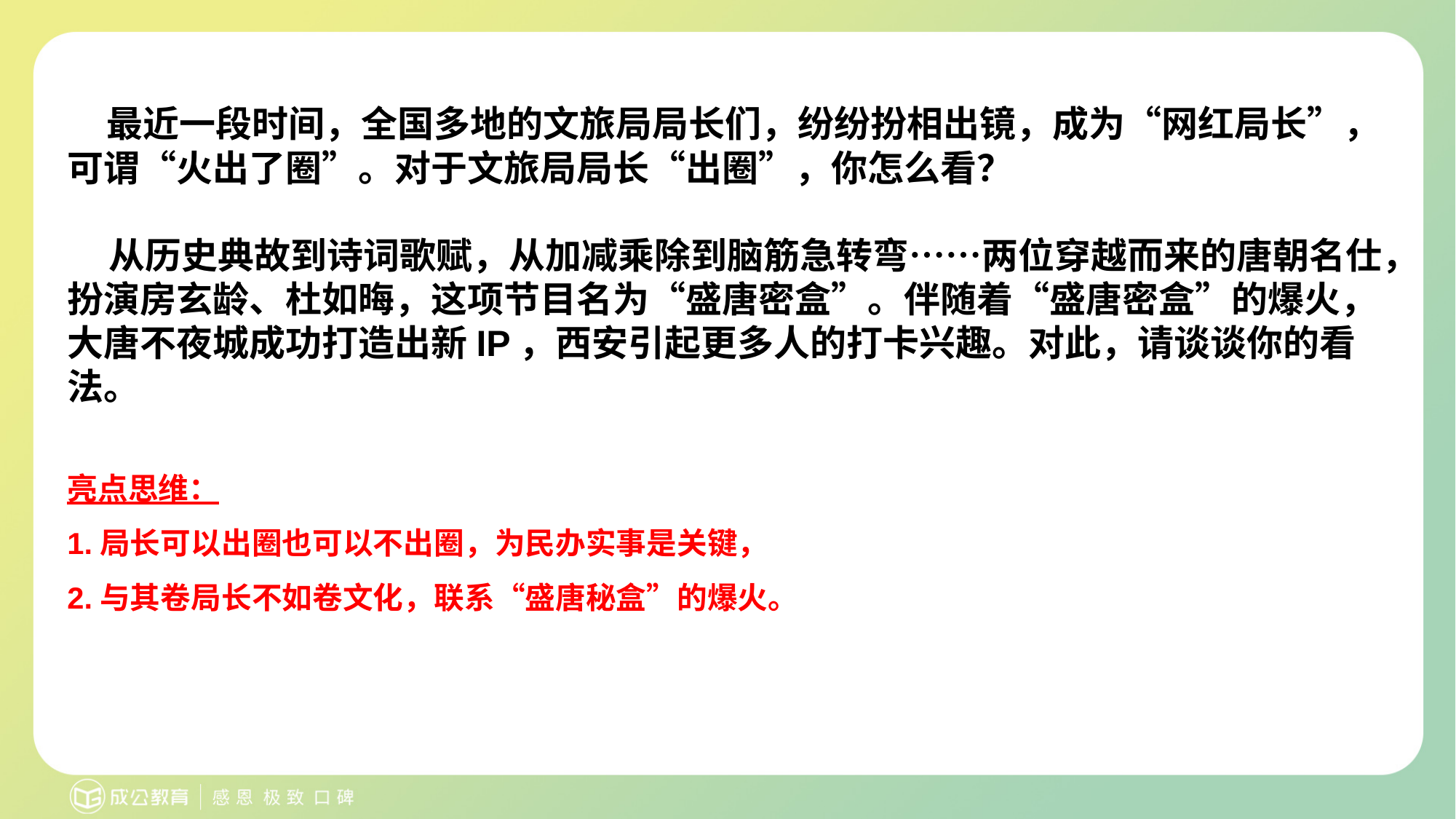

最近一段时间，全国多地的文旅局局长们，纷纷扮相出镜，成为“网红局长”，可谓“火出了圈”。对于文旅局局长“出圈”，你怎么看？

    从历史典故到诗词歌赋，从加减乘除到脑筋急转弯……两位穿越而来的唐朝名仕，扮演房玄龄、杜如晦，这项节目名为“盛唐密盒”。伴随着“盛唐密盒”的爆火，大唐不夜城成功打造出新IP，西安引起更多人的打卡兴趣。对此，请谈谈你的看法。

亮点思维：
1.局长可以出圈也可以不出圈，为民办实事是关键，
2.与其卷局长不如卷文化，联系“盛唐秘盒”的爆火。